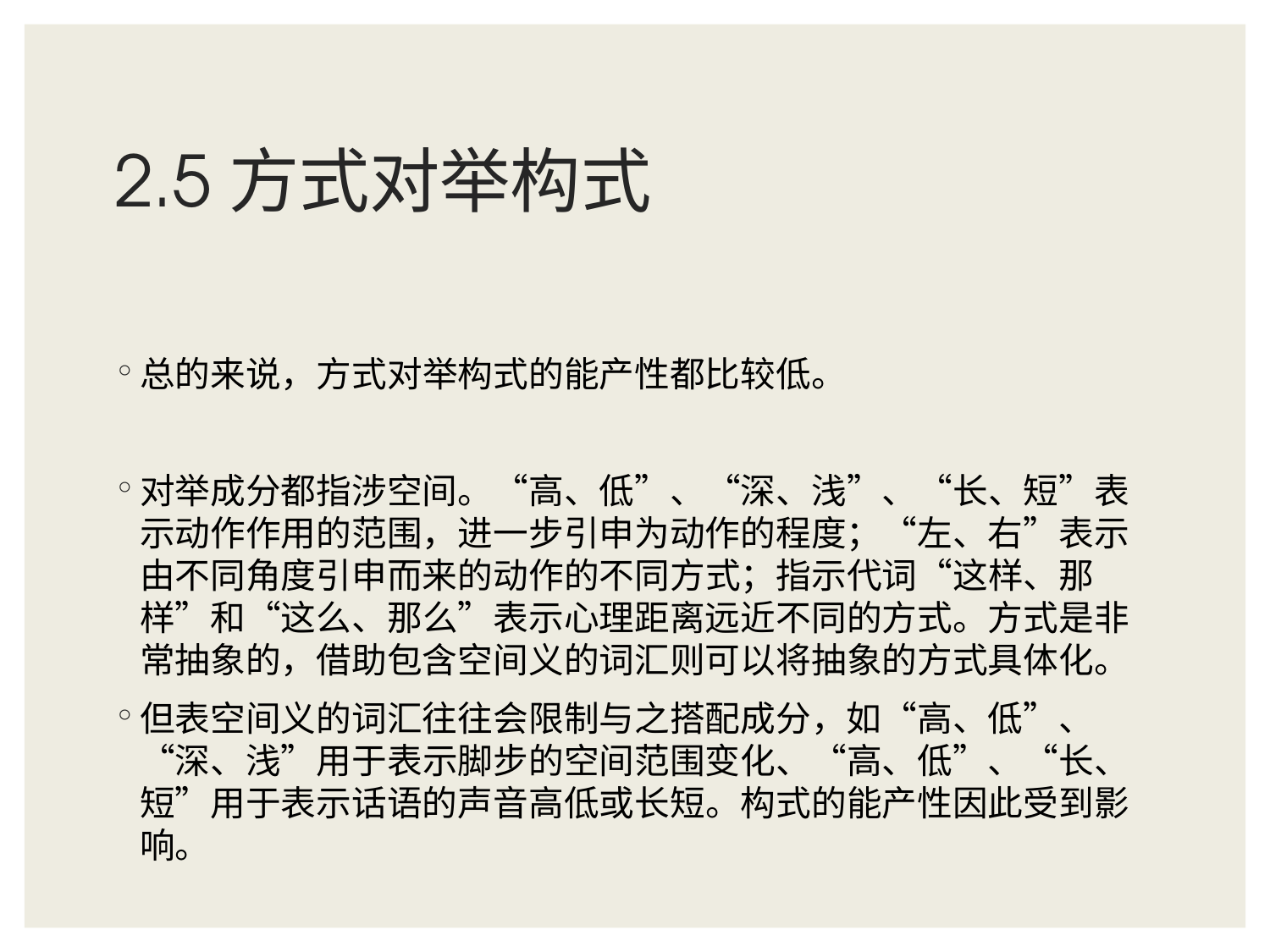

# 2.5方式对举构式

总的来说，方式对举构式的能产性都比较低。

对举成分都指涉空间。“高、低”、“深、浅”、“长、短”表示动作作用的范围，进一步引申为动作的程度；“左、右”表示由不同角度引申而来的动作的不同方式；指示代词“这样、那样”和“这么、那么”表示心理距离远近不同的方式。方式是非常抽象的，借助包含空间义的词汇则可以将抽象的方式具体化。
但表空间义的词汇往往会限制与之搭配成分，如“高、低”、“深、浅”用于表示脚步的空间范围变化、“高、低”、“长、短”用于表示话语的声音高低或长短。构式的能产性因此受到影响。